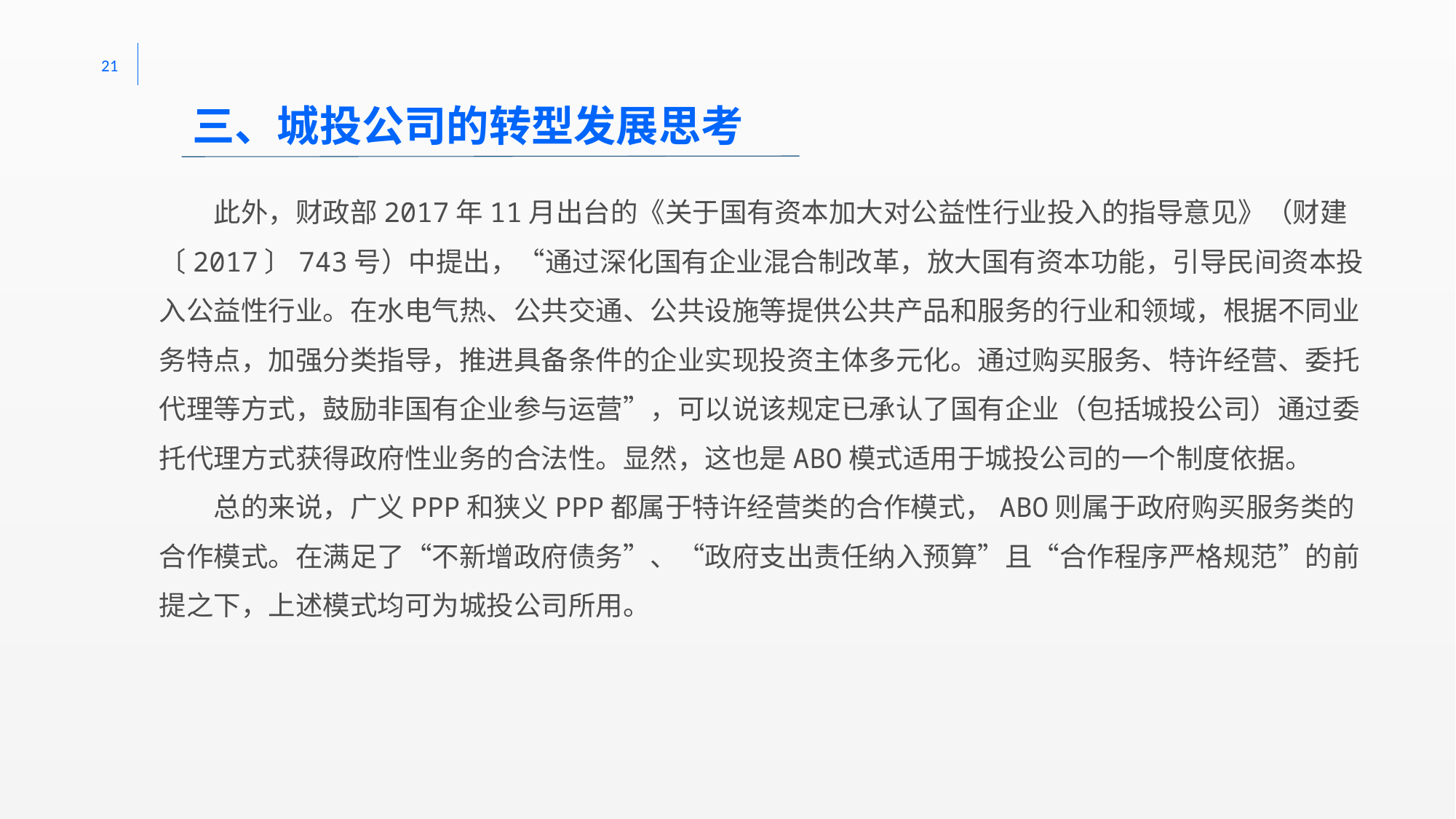

三、城投公司的转型发展思考
此外，财政部2017年11月出台的《关于国有资本加大对公益性行业投入的指导意见》（财建〔2017〕743号）中提出，“通过深化国有企业混合制改革，放大国有资本功能，引导民间资本投入公益性行业。在水电气热、公共交通、公共设施等提供公共产品和服务的行业和领域，根据不同业务特点，加强分类指导，推进具备条件的企业实现投资主体多元化。通过购买服务、特许经营、委托代理等方式，鼓励非国有企业参与运营”，可以说该规定已承认了国有企业（包括城投公司）通过委托代理方式获得政府性业务的合法性。显然，这也是ABO模式适用于城投公司的一个制度依据。
总的来说，广义PPP和狭义PPP都属于特许经营类的合作模式，ABO则属于政府购买服务类的合作模式。在满足了“不新增政府债务”、“政府支出责任纳入预算”且“合作程序严格规范”的前提之下，上述模式均可为城投公司所用。